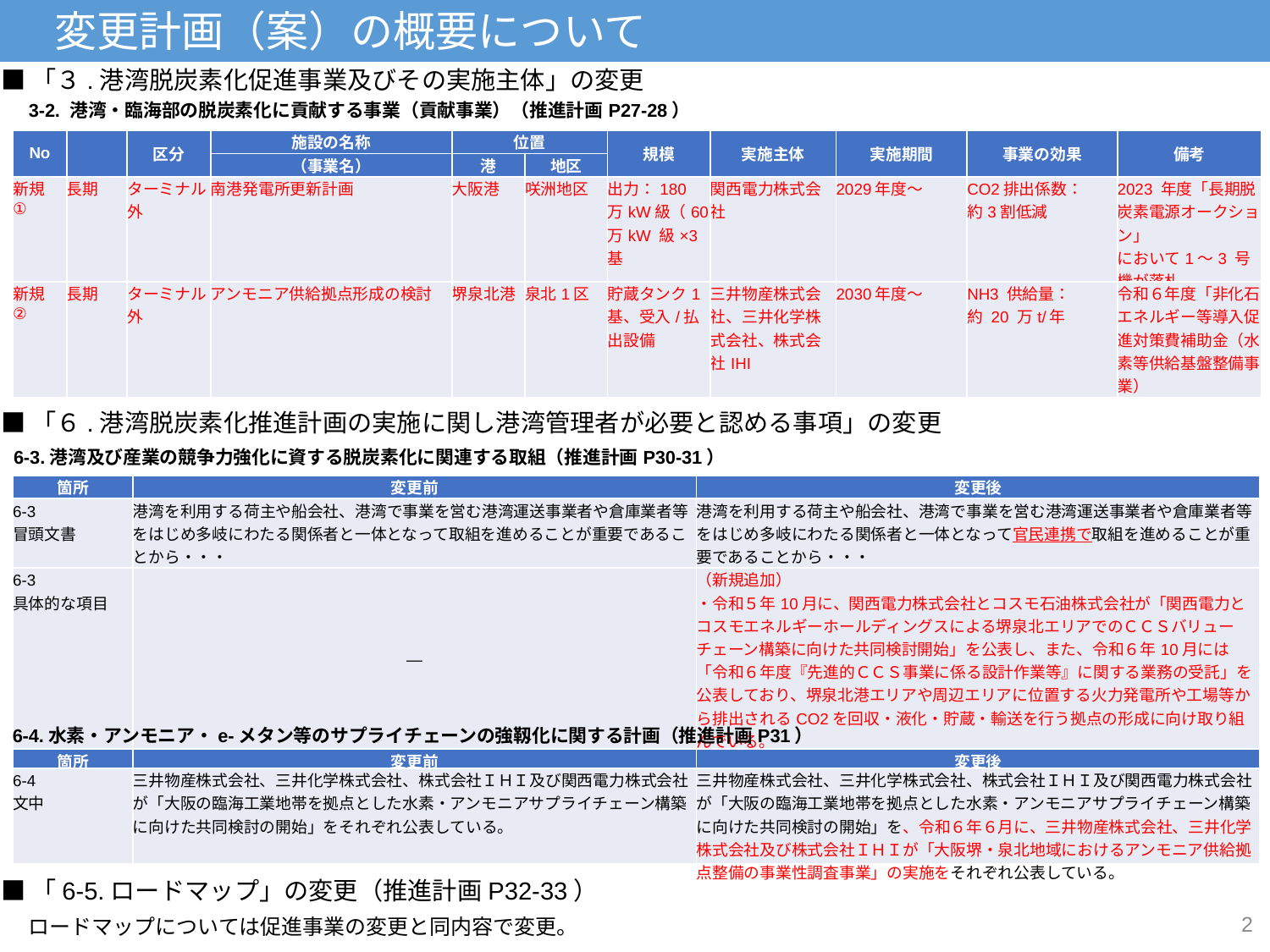

変更計画（案）の概要について
■「３.港湾脱炭素化促進事業及びその実施主体」の変更
3-2. 港湾・臨海部の脱炭素化に貢献する事業（貢献事業）（推進計画P27-28）
| No |  | 区分 | 施設の名称 | 位置 |  | 規模 | 実施主体 | 実施期間 | 事業の効果 | 備考 |
| --- | --- | --- | --- | --- | --- | --- | --- | --- | --- | --- |
|  |  |  | （事業名） | 港 | 地区 |  |  |  |  |  |
| 新規 ① | 長期 | ターミナル外 | 南港発電所更新計画 | 大阪港 | 咲洲地区 | 出力：180 万kW級（60万kW 級×3 基 | 関西電力株式会社 | 2029年度～ | CO2排出係数： 約3割低減 | 2023 年度「長期脱炭素電源オークション」 において1～3 号機が落札 |
| 新規 ② | 長期 | ターミナル外 | アンモニア供給拠点形成の検討 | 堺泉北港 | 泉北1区 | 貯蔵タンク1基、受入/払出設備 | 三井物産株式会社、三井化学株式会社、株式会社IHI | 2030年度～ | NH3 供給量： 約 20 万t/年 | 令和６年度「非化石エネルギー等導入促進対策費補助金（水素等供給基盤整備事業） |
■「６.港湾脱炭素化推進計画の実施に関し港湾管理者が必要と認める事項」の変更
6-3.港湾及び産業の競争力強化に資する脱炭素化に関連する取組（推進計画P30-31）
| 箇所 | 変更前 | 変更後 |
| --- | --- | --- |
| 6-3　 冒頭文書 | 港湾を利用する荷主や船会社、港湾で事業を営む港湾運送事業者や倉庫業者等をはじめ多岐にわたる関係者と一体となって取組を進めることが重要であることから・・・ | 港湾を利用する荷主や船会社、港湾で事業を営む港湾運送事業者や倉庫業者等をはじめ多岐にわたる関係者と一体となって官民連携で取組を進めることが重要であることから・・・ |
| 6-3　 具体的な項目 | ― | （新規追加） ・令和５年10月に、関西電力株式会社とコスモ石油株式会社が「関西電力とコスモエネルギーホールディングスによる堺泉北エリアでのＣＣＳバリューチェーン構築に向けた共同検討開始」を公表し、また、令和６年10月には「令和６年度『先進的ＣＣＳ事業に係る設計作業等』に関する業務の受託」を公表しており、堺泉北港エリアや周辺エリアに位置する火力発電所や工場等から排出されるCO2を回収・液化・貯蔵・輸送を行う拠点の形成に向け取り組んでいる。 |
6-4.水素・アンモニア・e-メタン等のサプライチェーンの強靱化に関する計画（推進計画P31）
| 箇所 | 変更前 | 変更後 |
| --- | --- | --- |
| 6-4　 文中 | 三井物産株式会社、三井化学株式会社、株式会社ＩＨＩ及び関西電力株式会社が「大阪の臨海工業地帯を拠点とした水素・アンモニアサプライチェーン構築に向けた共同検討の開始」をそれぞれ公表している。 | 三井物産株式会社、三井化学株式会社、株式会社ＩＨＩ及び関西電力株式会社が「大阪の臨海工業地帯を拠点とした水素・アンモニアサプライチェーン構築に向けた共同検討の開始」を、令和６年６月に、三井物産株式会社、三井化学株式会社及び株式会社ＩＨＩが「大阪堺・泉北地域におけるアンモニア供給拠点整備の事業性調査事業」の実施をそれぞれ公表している。 |
■「6-5.ロードマップ」の変更（推進計画P32-33）
2
ロードマップについては促進事業の変更と同内容で変更。